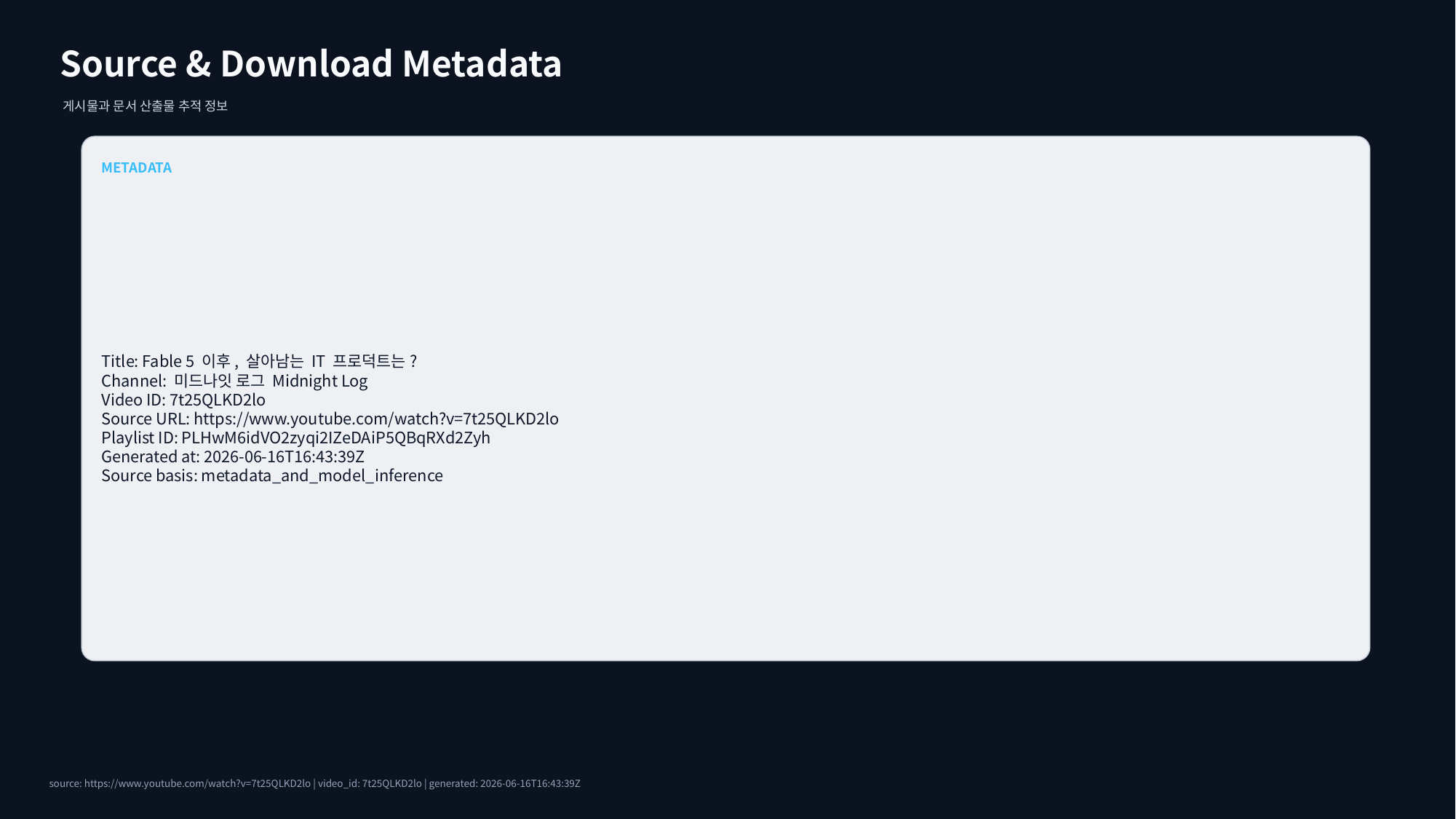

Source & Download Metadata
게시물과 문서 산출물 추적 정보

METADATA
Title: Fable 5 이후, 살아남는 IT 프로덕트는?
Channel: 미드나잇 로그 Midnight Log
Video ID: 7t25QLKD2lo
Source URL: https://www.youtube.com/watch?v=7t25QLKD2lo
Playlist ID: PLHwM6idVO2zyqi2IZeDAiP5QBqRXd2Zyh
Generated at: 2026-06-16T16:43:39Z
Source basis: metadata_and_model_inference
source: https://www.youtube.com/watch?v=7t25QLKD2lo | video_id: 7t25QLKD2lo | generated: 2026-06-16T16:43:39Z